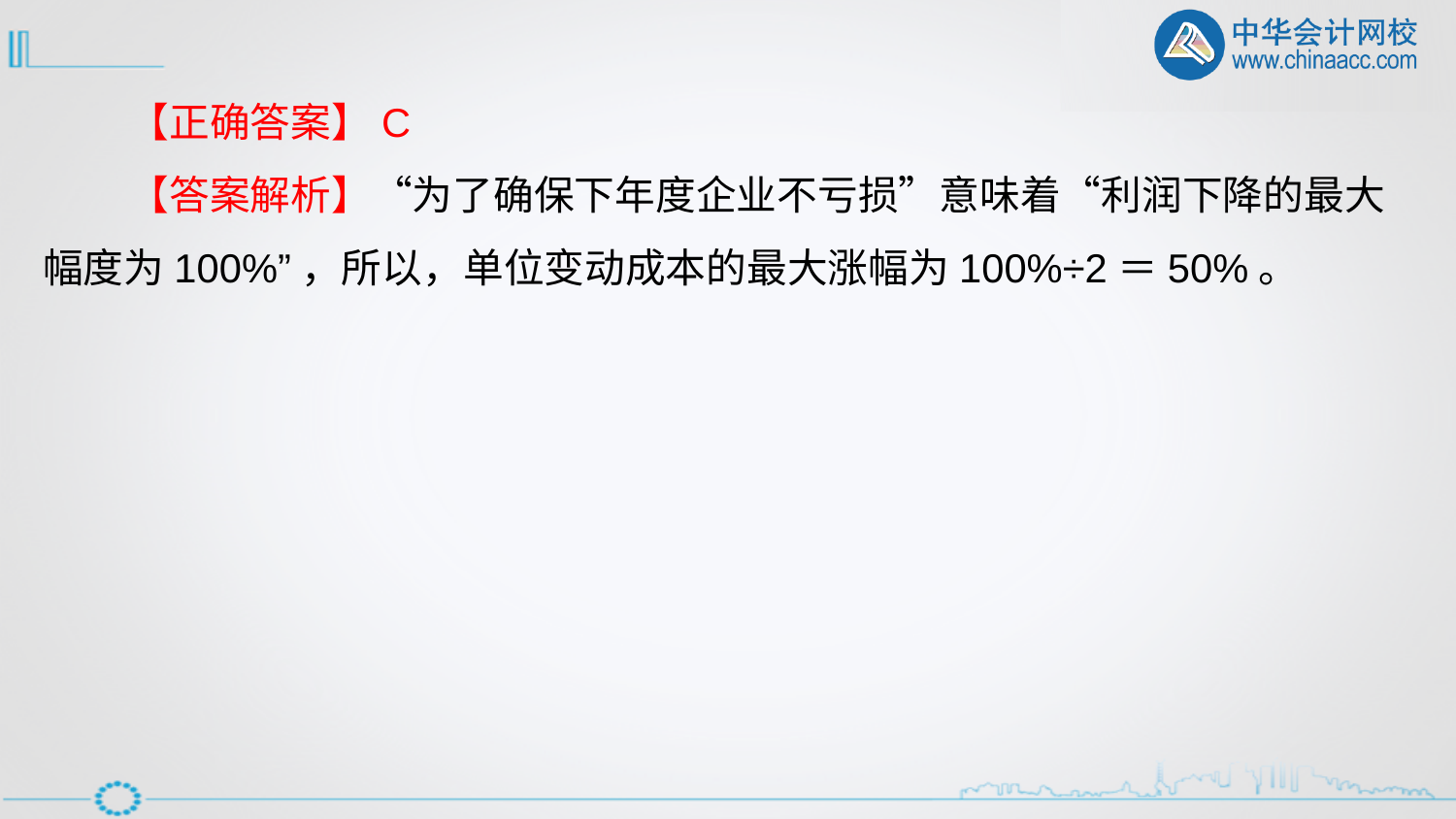

【正确答案】C
【答案解析】“为了确保下年度企业不亏损”意味着“利润下降的最大幅度为100%”，所以，单位变动成本的最大涨幅为100%÷2＝50%。